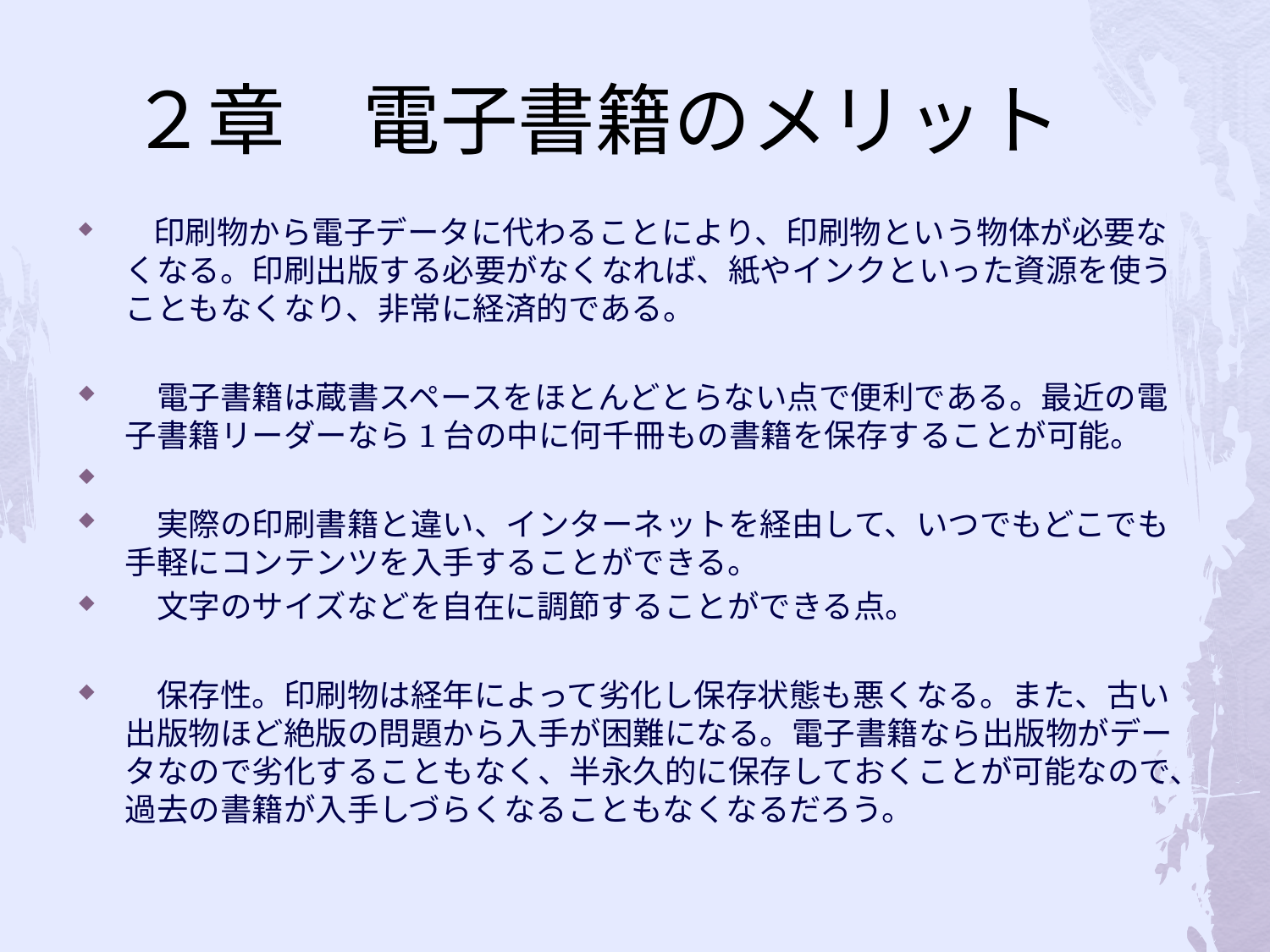

# ２章　電子書籍のメリット
　印刷物から電子データに代わることにより、印刷物という物体が必要なくなる。印刷出版する必要がなくなれば、紙やインクといった資源を使うこともなくなり、非常に経済的である。

　電子書籍は蔵書スペースをほとんどとらない点で便利である。最近の電子書籍リーダーなら1台の中に何千冊もの書籍を保存することが可能。

　実際の印刷書籍と違い、インターネットを経由して、いつでもどこでも手軽にコンテンツを入手することができる。
　文字のサイズなどを自在に調節することができる点。

　保存性。印刷物は経年によって劣化し保存状態も悪くなる。また、古い出版物ほど絶版の問題から入手が困難になる。電子書籍なら出版物がデータなので劣化することもなく、半永久的に保存しておくことが可能なので、過去の書籍が入手しづらくなることもなくなるだろう。